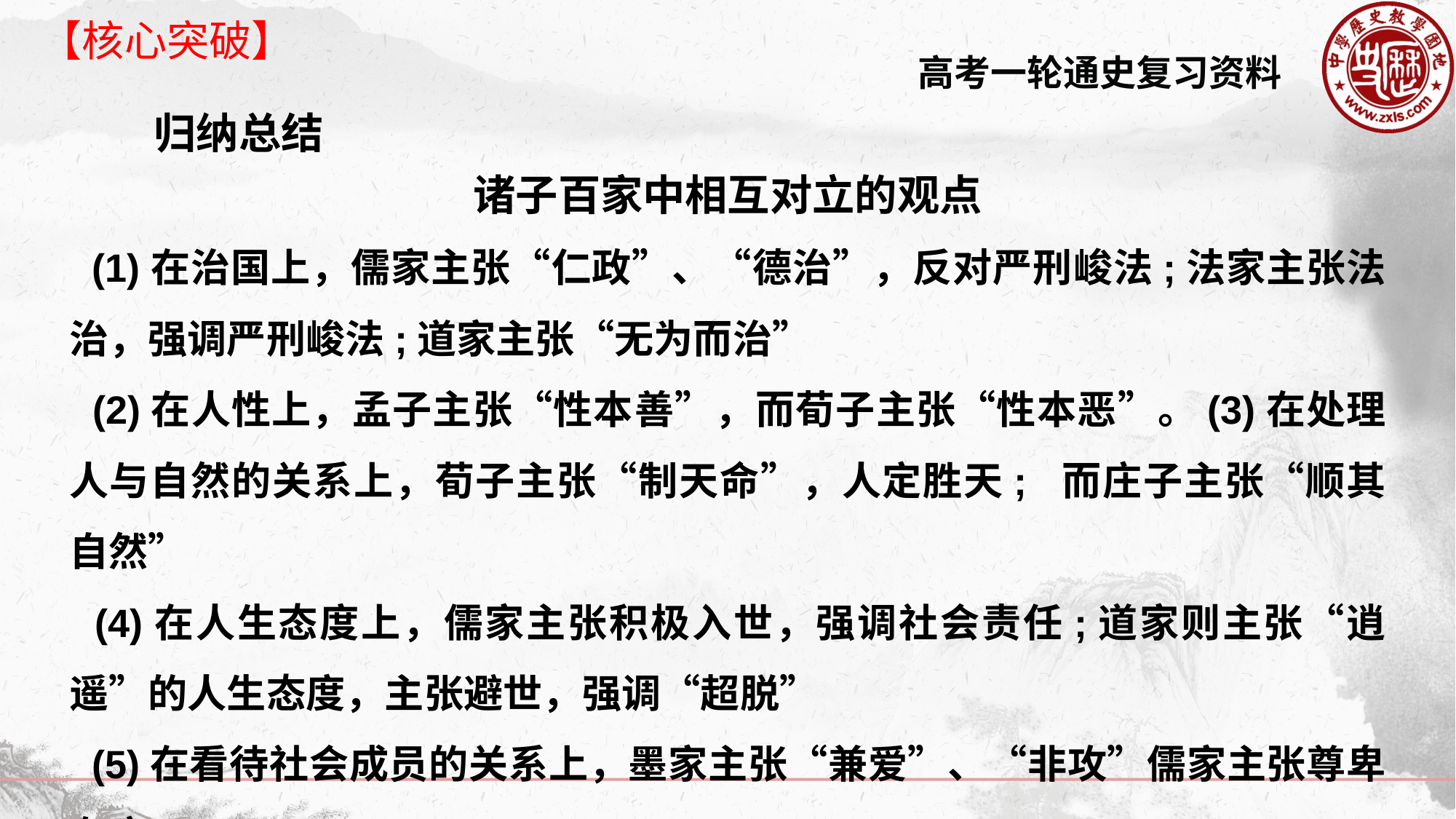

【核心突破】
归纳总结
诸子百家中相互对立的观点
  (1)在治国上，儒家主张“仁政”、“德治”，反对严刑峻法;法家主张法治，强调严刑峻法;道家主张“无为而治”
  (2)在人性上，孟子主张“性本善”，而荀子主张“性本恶”。(3)在处理人与自然的关系上，荀子主张“制天命”，人定胜天;  而庄子主张“顺其自然”
  (4)在人生态度上，儒家主张积极入世，强调社会责任;道家则主张“逍遥”的人生态度，主张避世，强调“超脱”
  (5)在看待社会成员的关系上，墨家主张“兼爱”、“非攻”儒家主张尊卑有序。